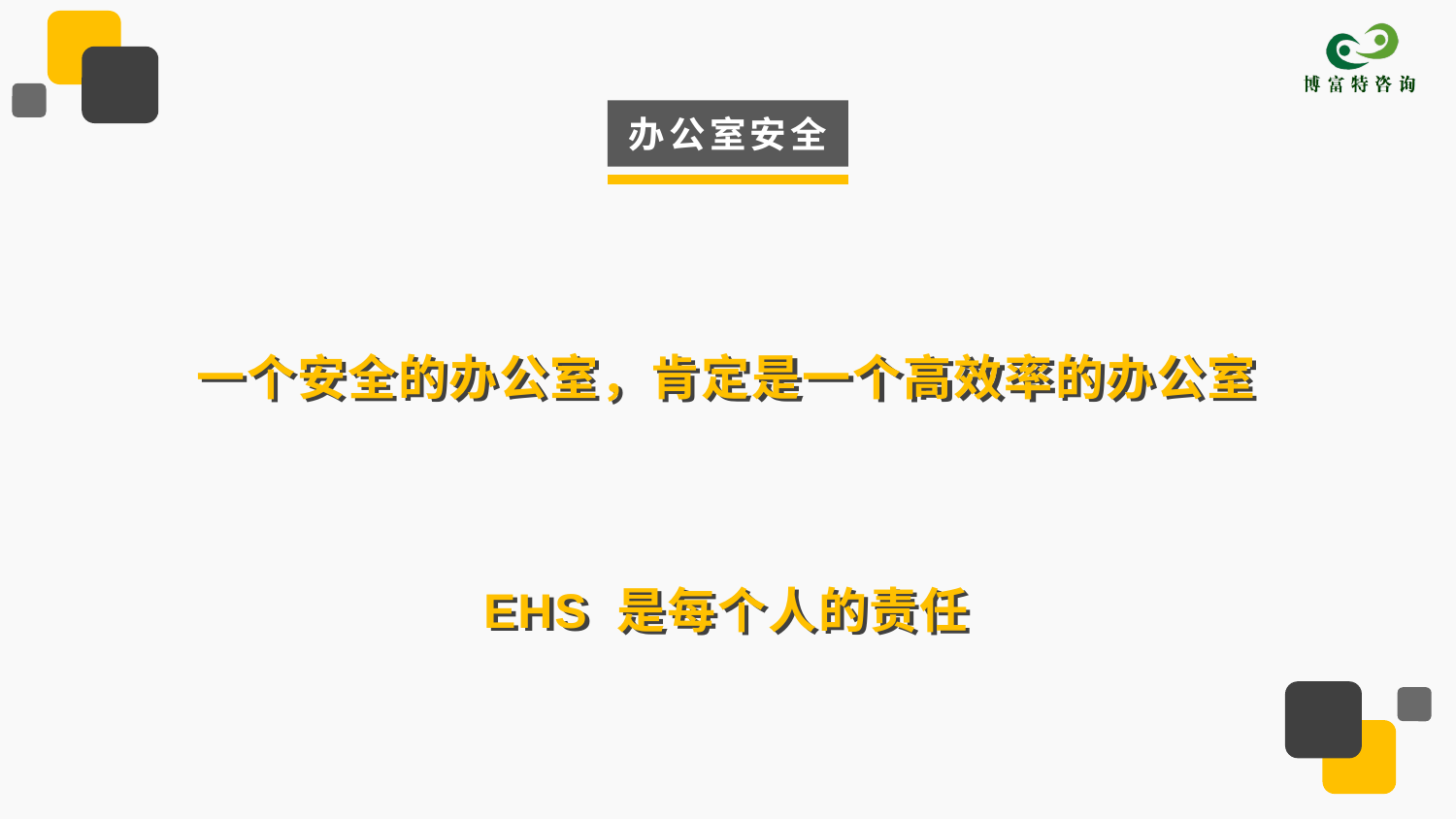

办公室安全
一个安全的办公室，肯定是一个高效率的办公室
EHS 是每个人的责任
一个安全的办公室，肯定是一个高效率的办公室
EHS 是每个人的责任